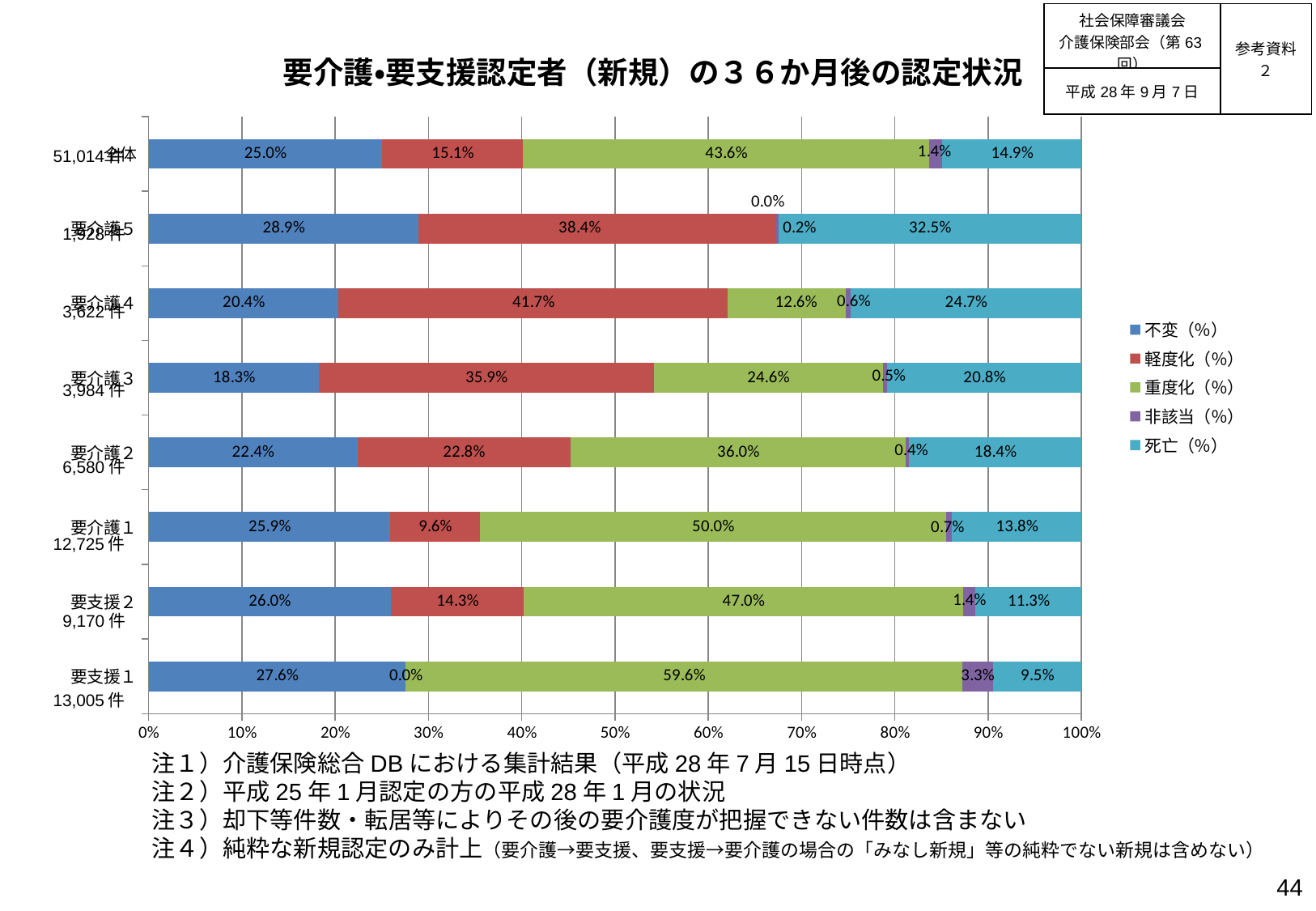

| 社会保障審議会 介護保険部会（第63回） | 参考資料２ |
| --- | --- |
| 平成28年9月7日 |  |

### Chart: 要介護・要支援認定者（新規）の３６か月後の認定状況

| Category | 不変（％） | 軽度化（％） | 重度化（％） | 非該当（％） | 死亡（％） |
|---|---|---|---|---|---|
| 要支援１ | 0.2758169934640523 | 0.0 | 0.5962322183775471 | 0.033294886582083814 | 0.0946559015763168 |
| 要支援２ | 0.25976008724100325 | 0.14274809160305343 | 0.4703380588876772 | 0.013849509269356597 | 0.11330425299890949 |
| 要介護１ | 0.2593320235756385 | 0.09587426326129667 | 0.499803536345776 | 0.0065225933202357565 | 0.13846758349705304 |
| 要介護２ | 0.22386018237082067 | 0.22841945288753798 | 0.3595744680851064 | 0.00364741641337386 | 0.1844984802431611 |
| 要介護３ | 0.1827309236947791 | 0.3586847389558233 | 0.24573293172690763 | 0.004769076305220884 | 0.20808232931726908 |
| 要介護４ | 0.2037548315847598 | 0.417448923246825 | 0.12589729431253452 | 0.005521811154058531 | 0.2473771397018222 |
| 要介護５ | 0.2894190871369295 | 0.38381742738589214 | 0.0 | 0.002074688796680498 | 0.32468879668049794 |
| 全体 | 0.25024503077586546 | 0.15119378994001648 | 0.4357235268749755 | 0.013917748069157486 | 0.14891990433998512 |
51,014件
1,928件
3,622件
3,984件
6,580件
12,725件
9,170件
13,005件
注１）介護保険総合DBにおける集計結果（平成28年7月15日時点）
注２）平成25年1月認定の方の平成28年1月の状況
注３）却下等件数・転居等によりその後の要介護度が把握できない件数は含まない
注４）純粋な新規認定のみ計上（要介護→要支援、要支援→要介護の場合の「みなし新規」等の純粋でない新規は含めない）
44